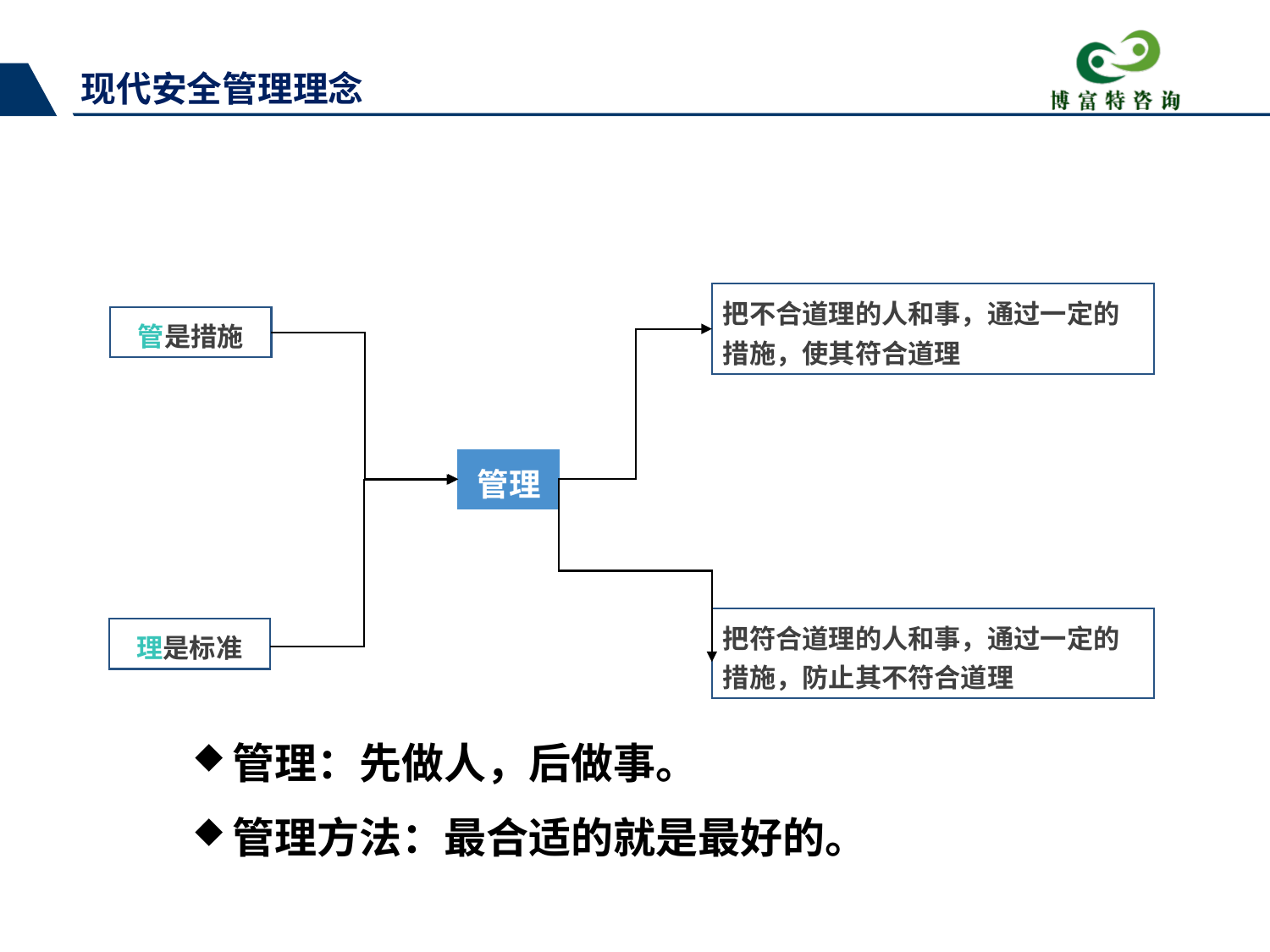

现代安全管理理念
把不合道理的人和事，通过一定的措施，使其符合道理
管是措施
管理
把符合道理的人和事，通过一定的措施，防止其不符合道理
理是标准
管理：先做人，后做事。
管理方法：最合适的就是最好的。